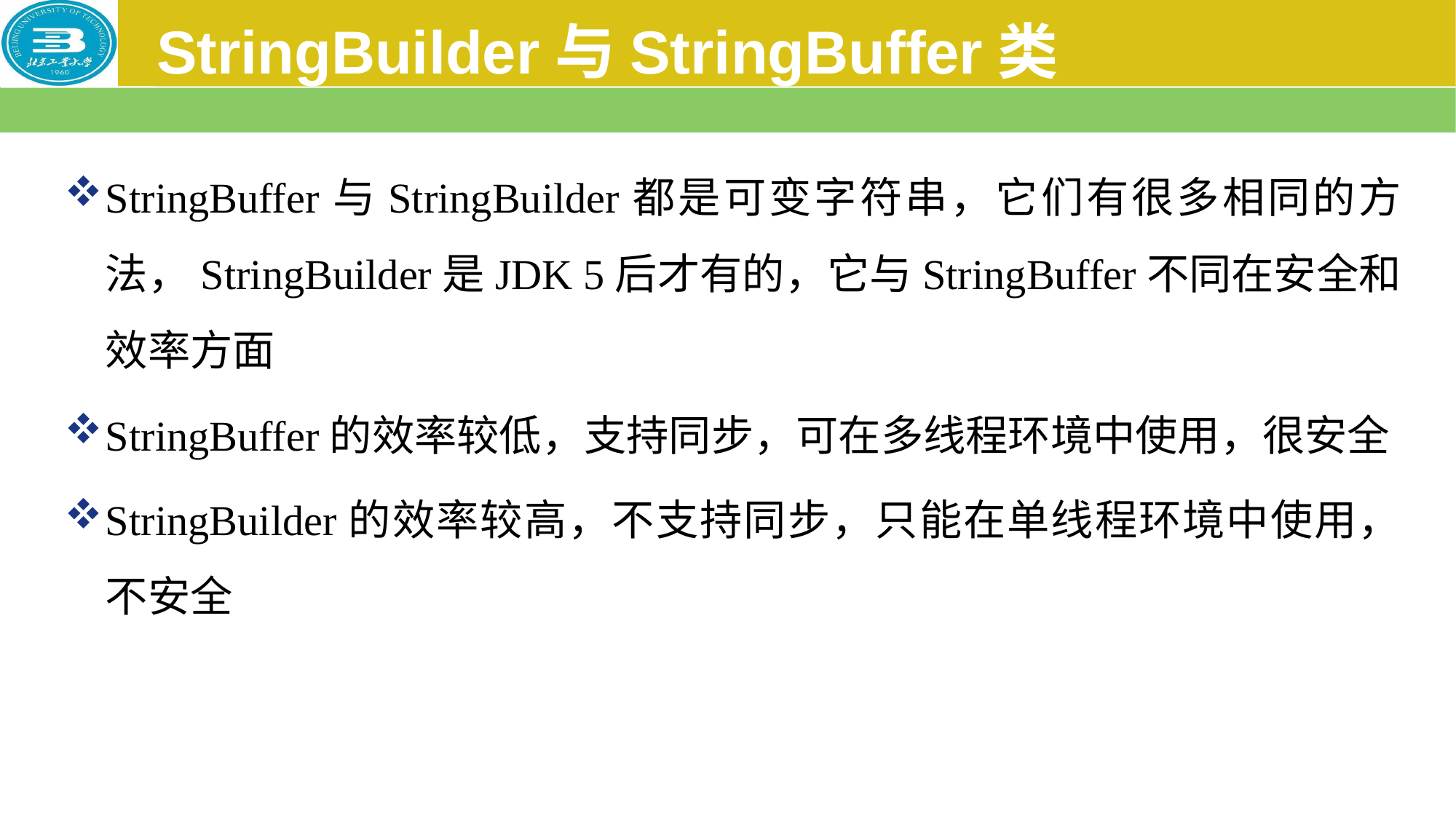

# StringBuilder与StringBuffer类
StringBuffer与StringBuilder都是可变字符串，它们有很多相同的方法，StringBuilder是JDK 5后才有的，它与StringBuffer不同在安全和效率方面
StringBuffer的效率较低，支持同步，可在多线程环境中使用，很安全
StringBuilder的效率较高，不支持同步，只能在单线程环境中使用，不安全